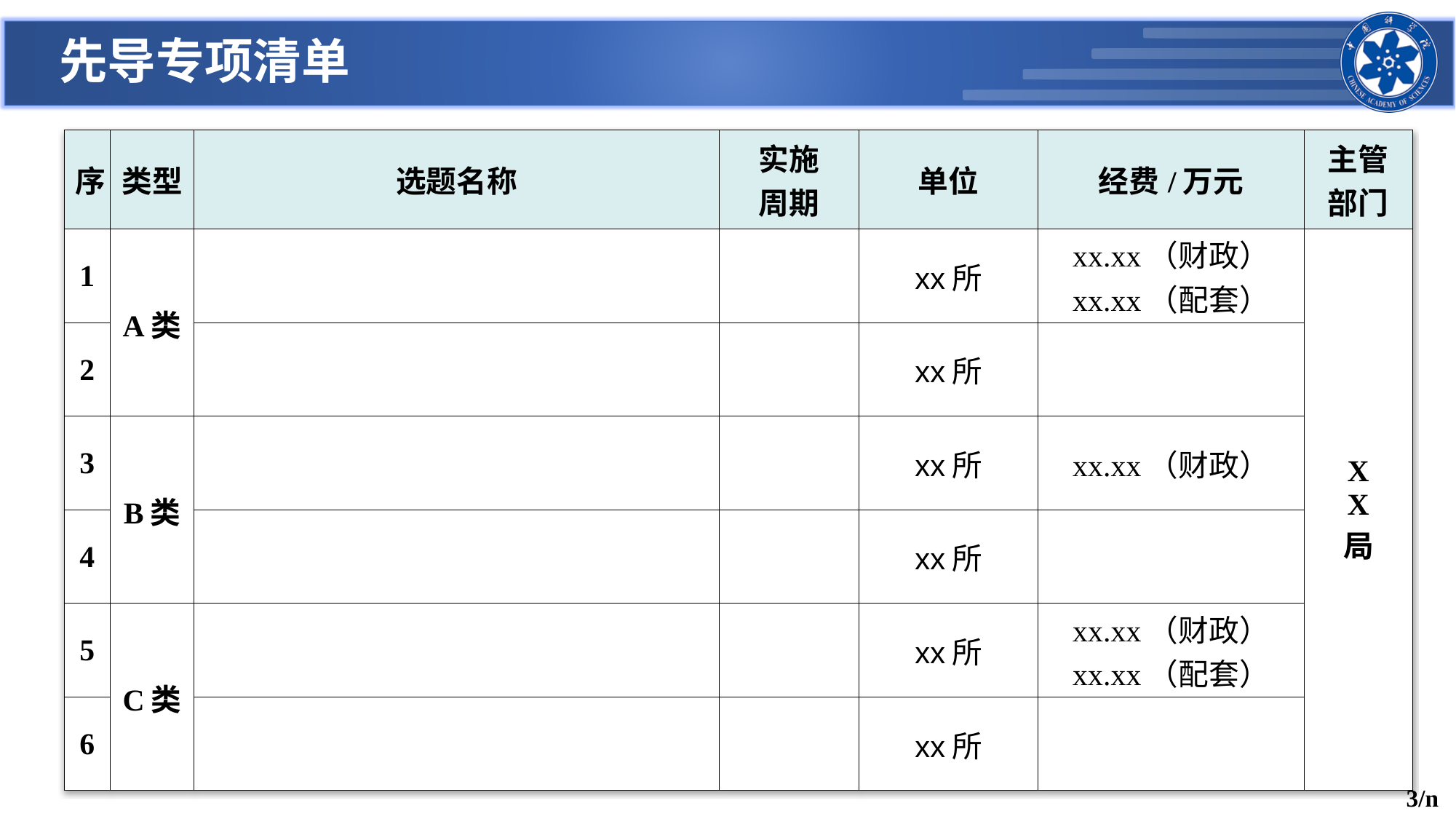

# 先导专项清单
| 序 | 类型 | 选题名称 | 实施 周期 | 单位 | 经费/万元 | 主管 部门 |
| --- | --- | --- | --- | --- | --- | --- |
| 1 | A类 |  |  | xx所 | xx.xx（财政） xx.xx（配套） | X X 局 |
| 2 |  |  |  | xx所 |  |  |
| 3 | B类 |  |  | xx所 | xx.xx（财政） |  |
| 4 |  |  |  | xx所 |  |  |
| 5 | C类 |  |  | xx所 | xx.xx（财政） xx.xx（配套） |  |
| 6 |  |  |  | xx所 |  |  |
3/n